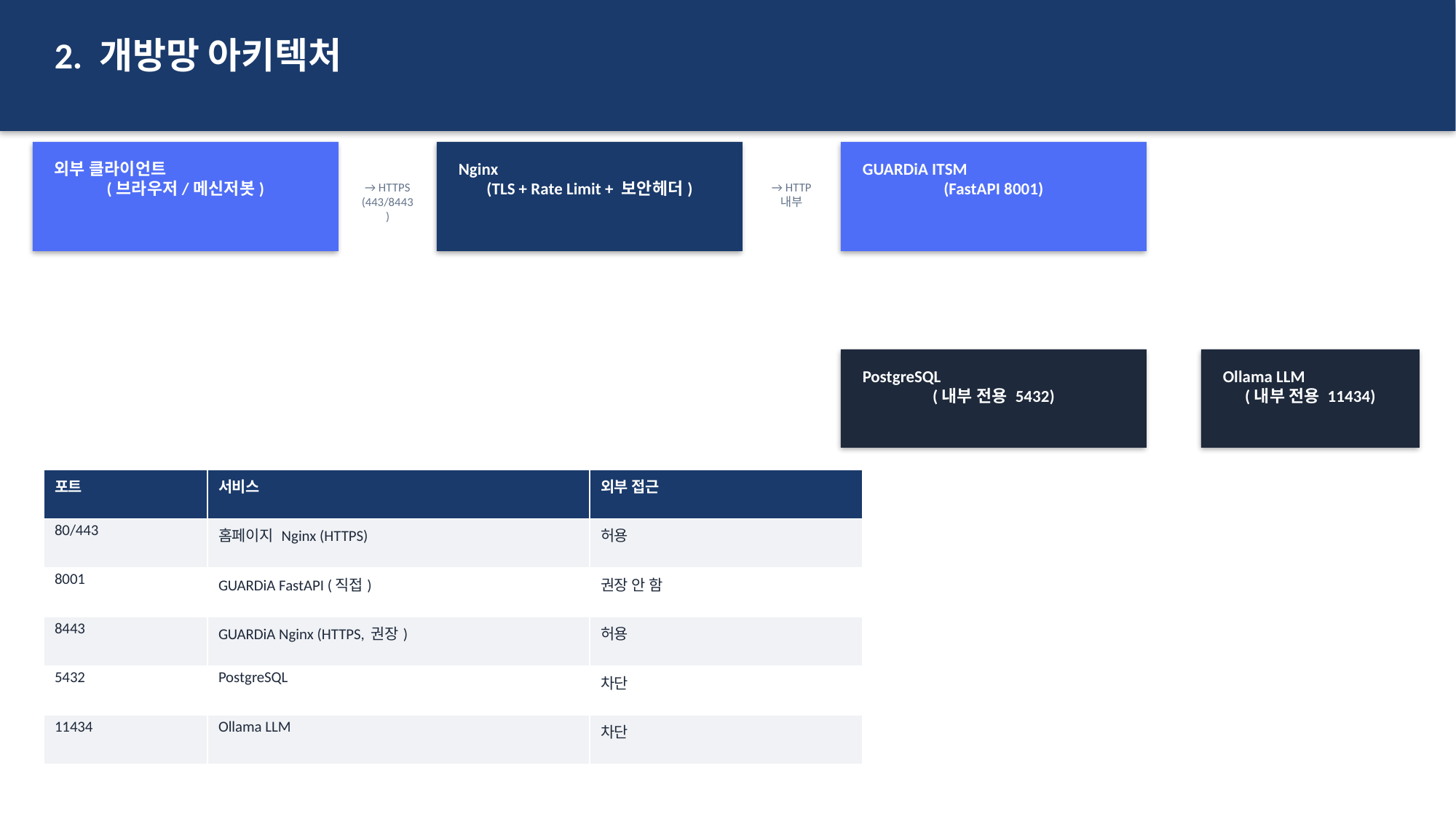

2. 개방망 아키텍처

외부 클라이언트
(브라우저/메신저봇)
Nginx
(TLS + Rate Limit + 보안헤더)
GUARDiA ITSM
(FastAPI 8001)
→ HTTPS (443/8443)
→ HTTP 내부

PostgreSQL
(내부 전용 5432)
Ollama LLM
(내부 전용 11434)
| 포트 | 서비스 | 외부 접근 |
| --- | --- | --- |
| 80/443 | 홈페이지 Nginx (HTTPS) | 허용 |
| 8001 | GUARDiA FastAPI (직접) | 권장 안 함 |
| 8443 | GUARDiA Nginx (HTTPS, 권장) | 허용 |
| 5432 | PostgreSQL | 차단 |
| 11434 | Ollama LLM | 차단 |